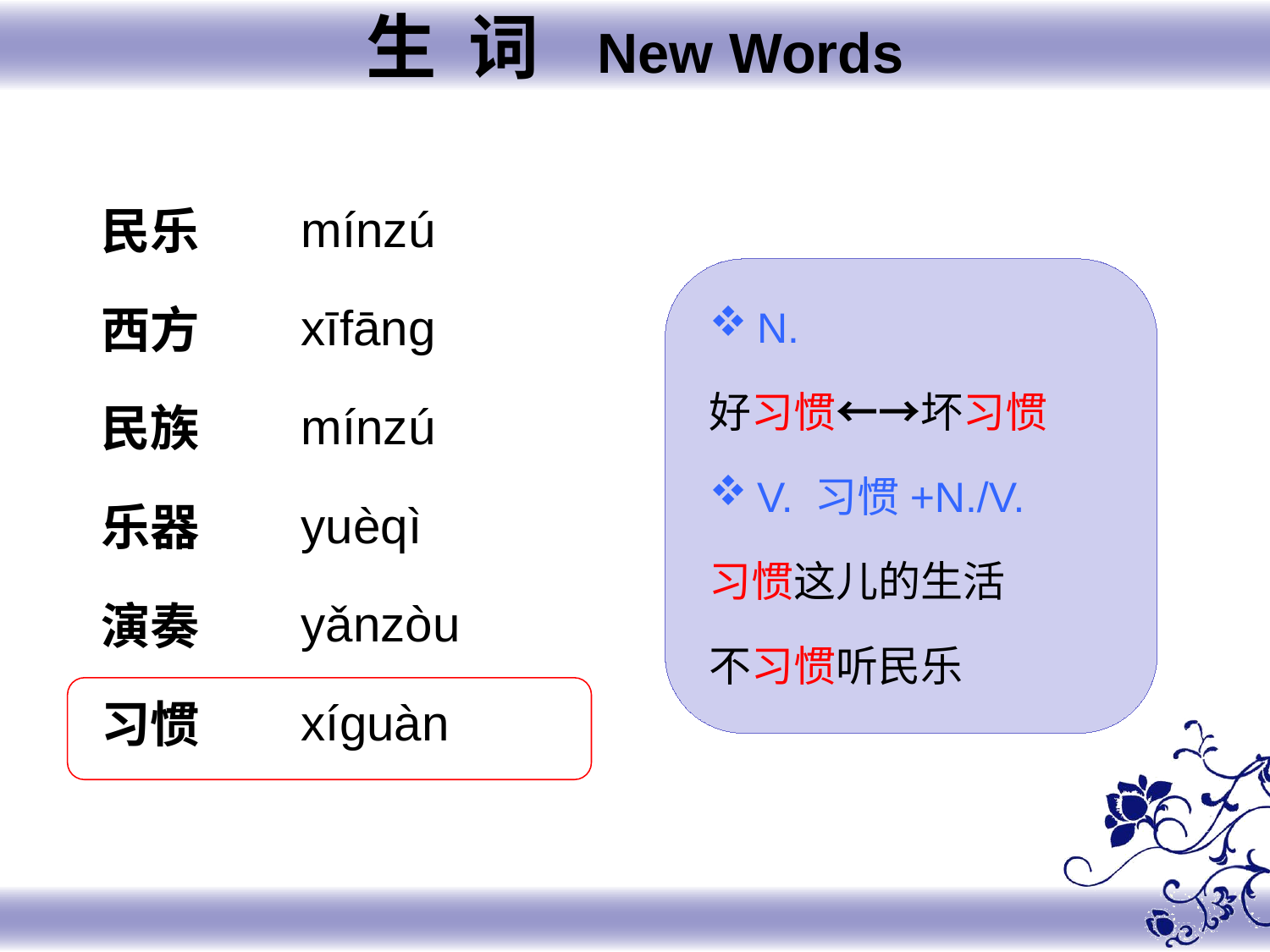

生  词   New Words
mínzú
xīfānɡ
mínzú
yuèqì
yǎnzòu
xíɡuàn
民乐
西方
民族
乐器
演奏
习惯

N.
好习惯←→坏习惯
V. 习惯+N./V.
习惯这儿的生活
不习惯听民乐